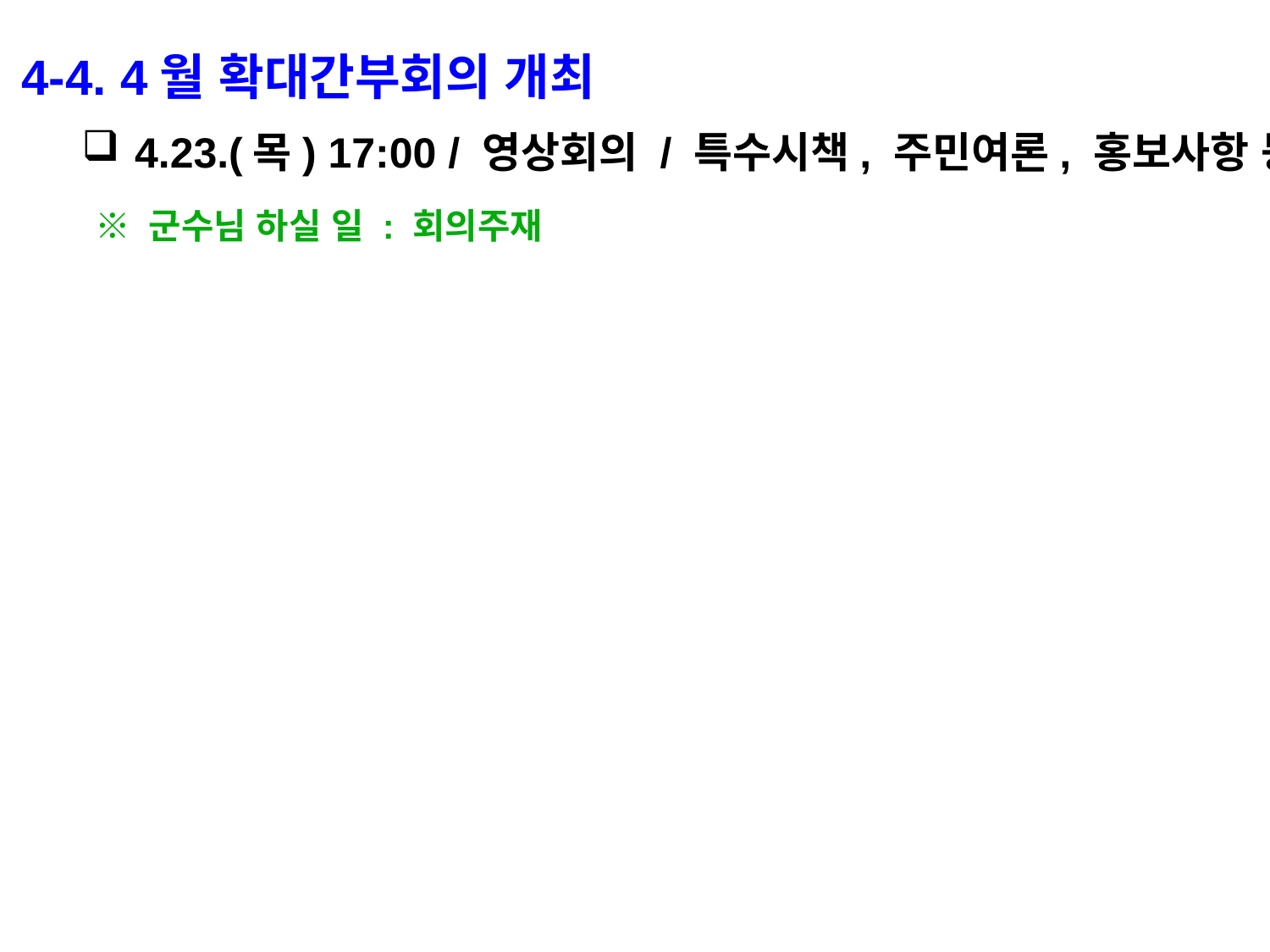

4-4. 4월 확대간부회의 개최
4.23.(목) 17:00 / 영상회의 / 특수시책, 주민여론, 홍보사항 등
  ※ 군수님 하실 일 : 회의주재